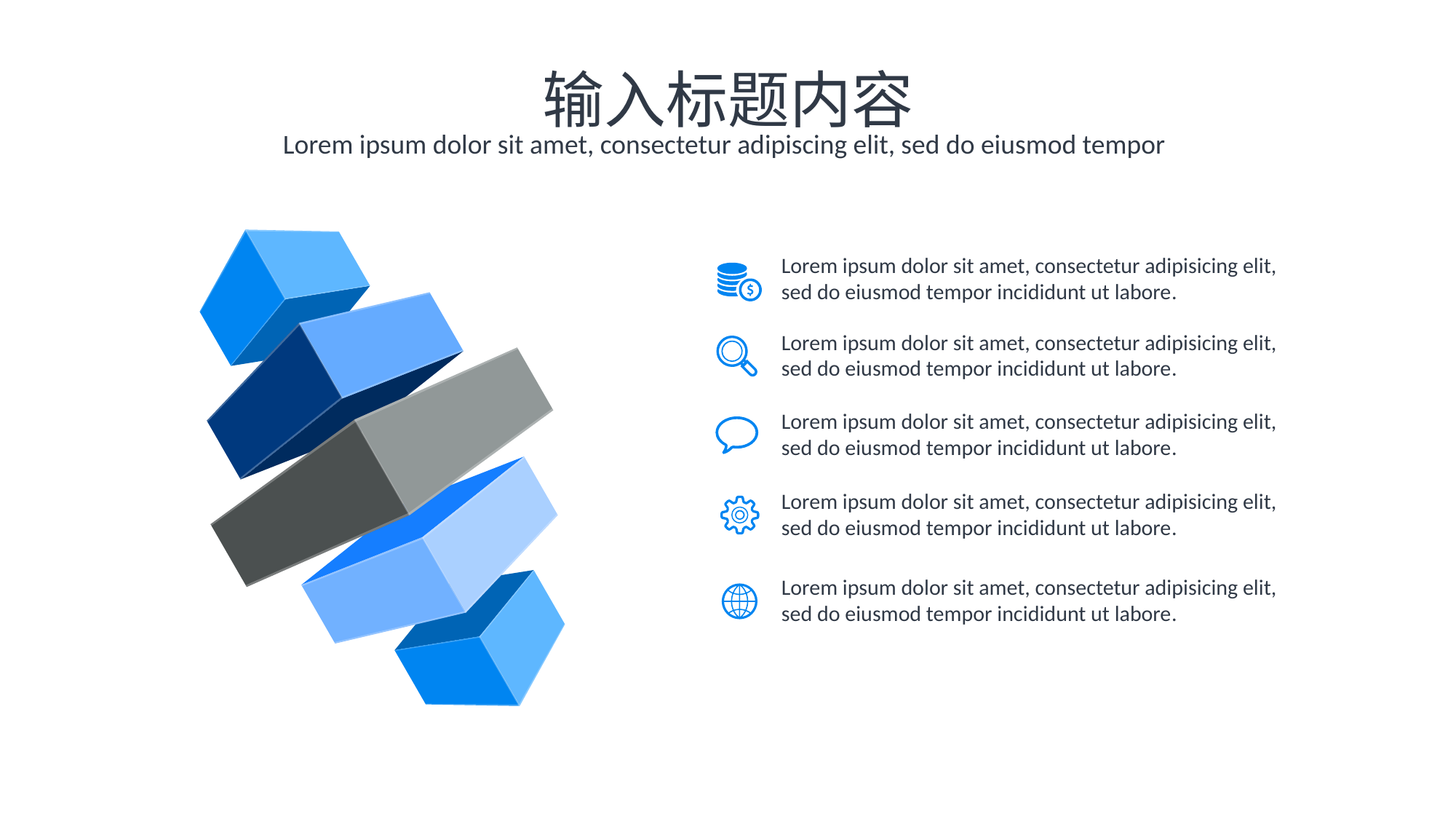

输入标题内容
Lorem ipsum dolor sit amet, consectetur adipiscing elit, sed do eiusmod tempor
Lorem ipsum dolor sit amet, consectetur adipisicing elit,
sed do eiusmod tempor incididunt ut labore.

Lorem ipsum dolor sit amet, consectetur adipisicing elit,
sed do eiusmod tempor incididunt ut labore.

Lorem ipsum dolor sit amet, consectetur adipisicing elit,
sed do eiusmod tempor incididunt ut labore.

Lorem ipsum dolor sit amet, consectetur adipisicing elit,
sed do eiusmod tempor incididunt ut labore.

Lorem ipsum dolor sit amet, consectetur adipisicing elit,
sed do eiusmod tempor incididunt ut labore.